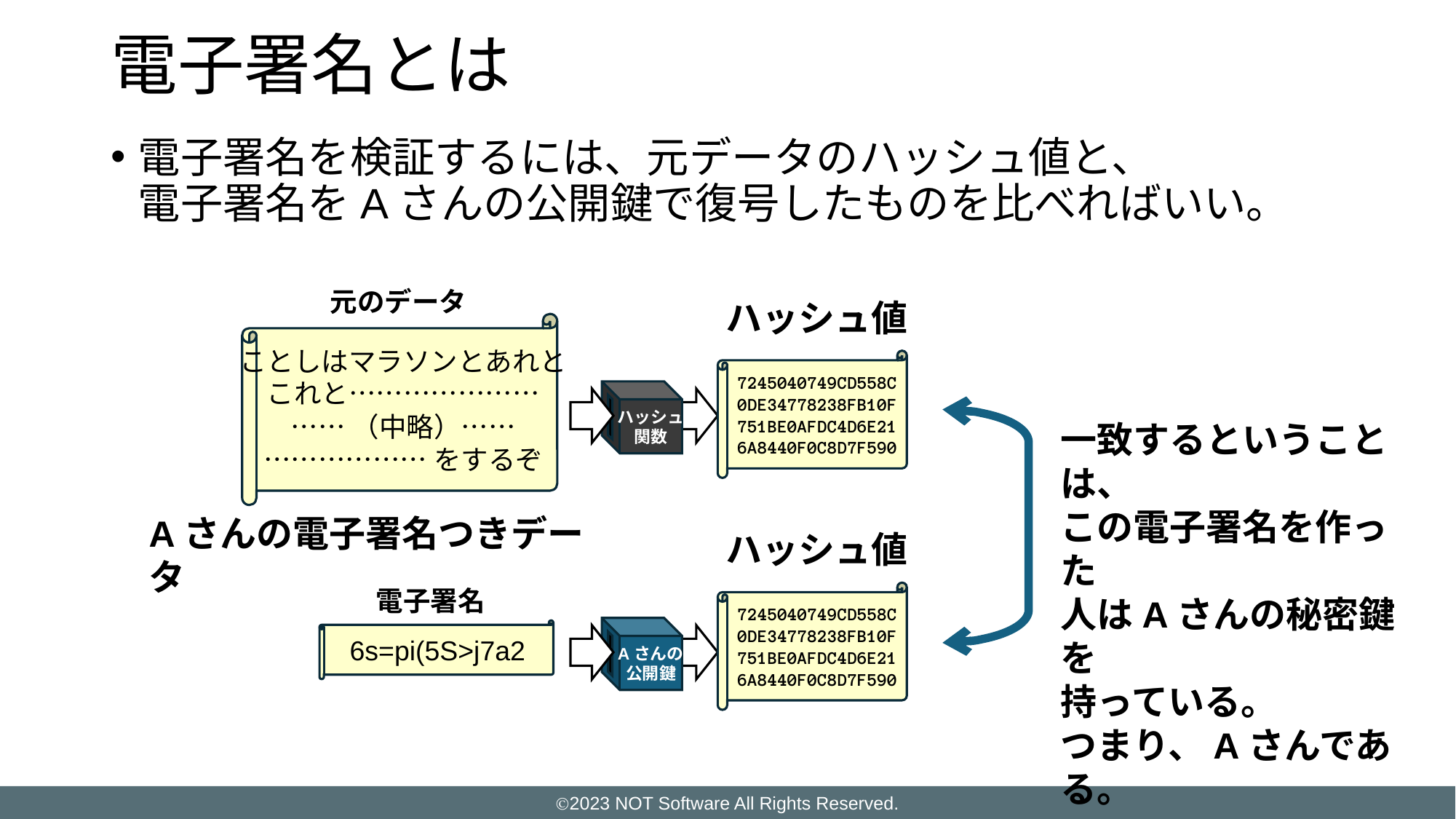

# 電子署名とは
電子署名を検証するには、元データのハッシュ値と、
電子署名をAさんの公開鍵で復号したものを比べればいい。
元のデータ
ハッシュ値
ことしはマラソンとあれと
これと…………………
……（中略）……
………………をするぞ
7245040749CD558C
0DE34778238FB10F
751BE0AFDC4D6E21
6A8440F0C8D7F590
ハッシュ
関数

一致するということは、
この電子署名を作った
人はAさんの秘密鍵を
持っている。
つまり、Aさんである。
Aさんの電子署名つきデータ
ハッシュ値
電子署名
7245040749CD558C
0DE34778238FB10F
751BE0AFDC4D6E21
6A8440F0C8D7F590
Aさんの
公開鍵

6s=pi(5S>j7a2